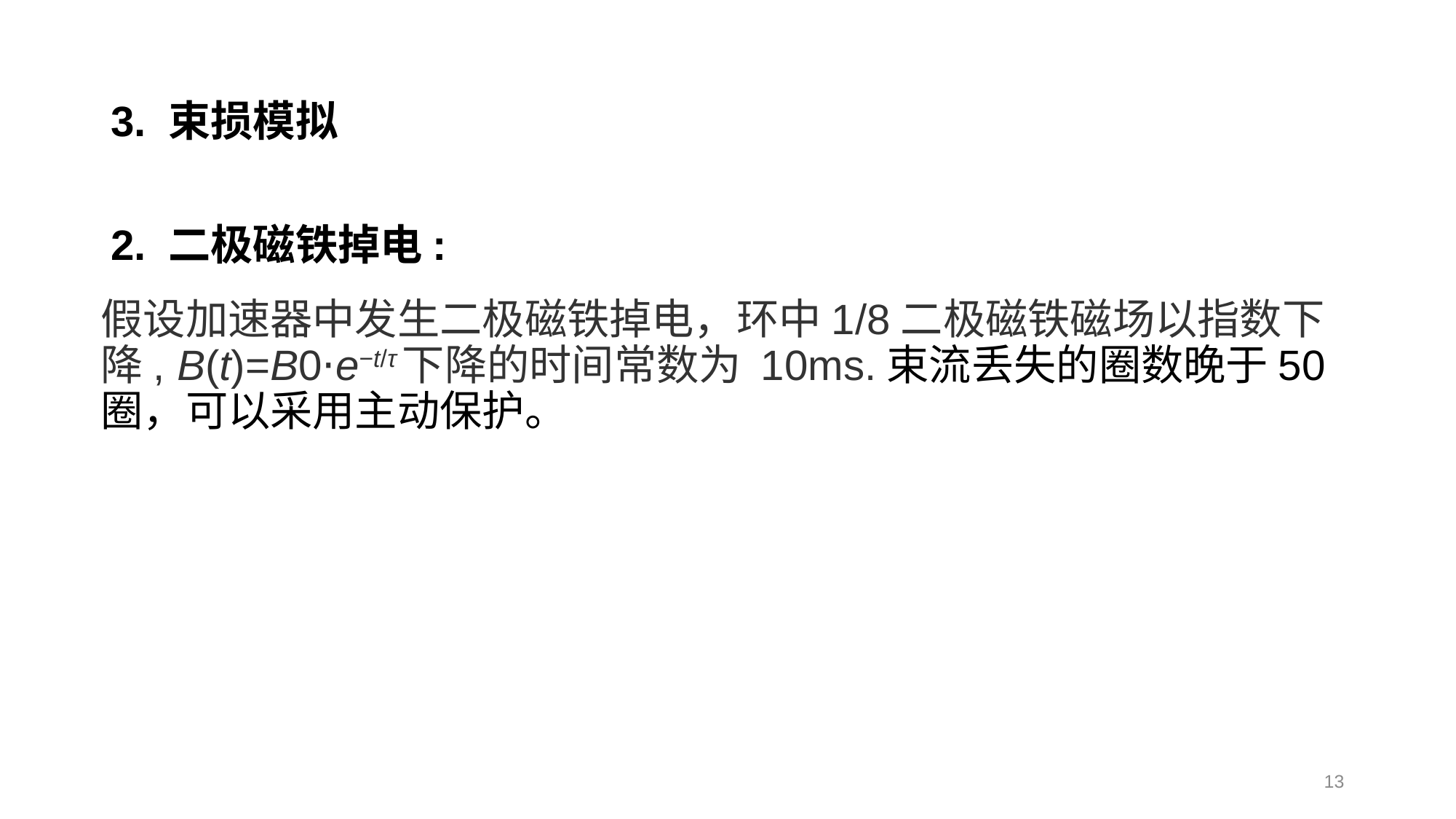

# 3. 束损模拟
2. 二极磁铁掉电:
假设加速器中发生二极磁铁掉电，环中1/8二极磁铁磁场以指数下降, B(t)=B0​⋅e−t/τ下降的时间常数为 10ms.束流丢失的圈数晚于50圈，可以采用主动保护。

13